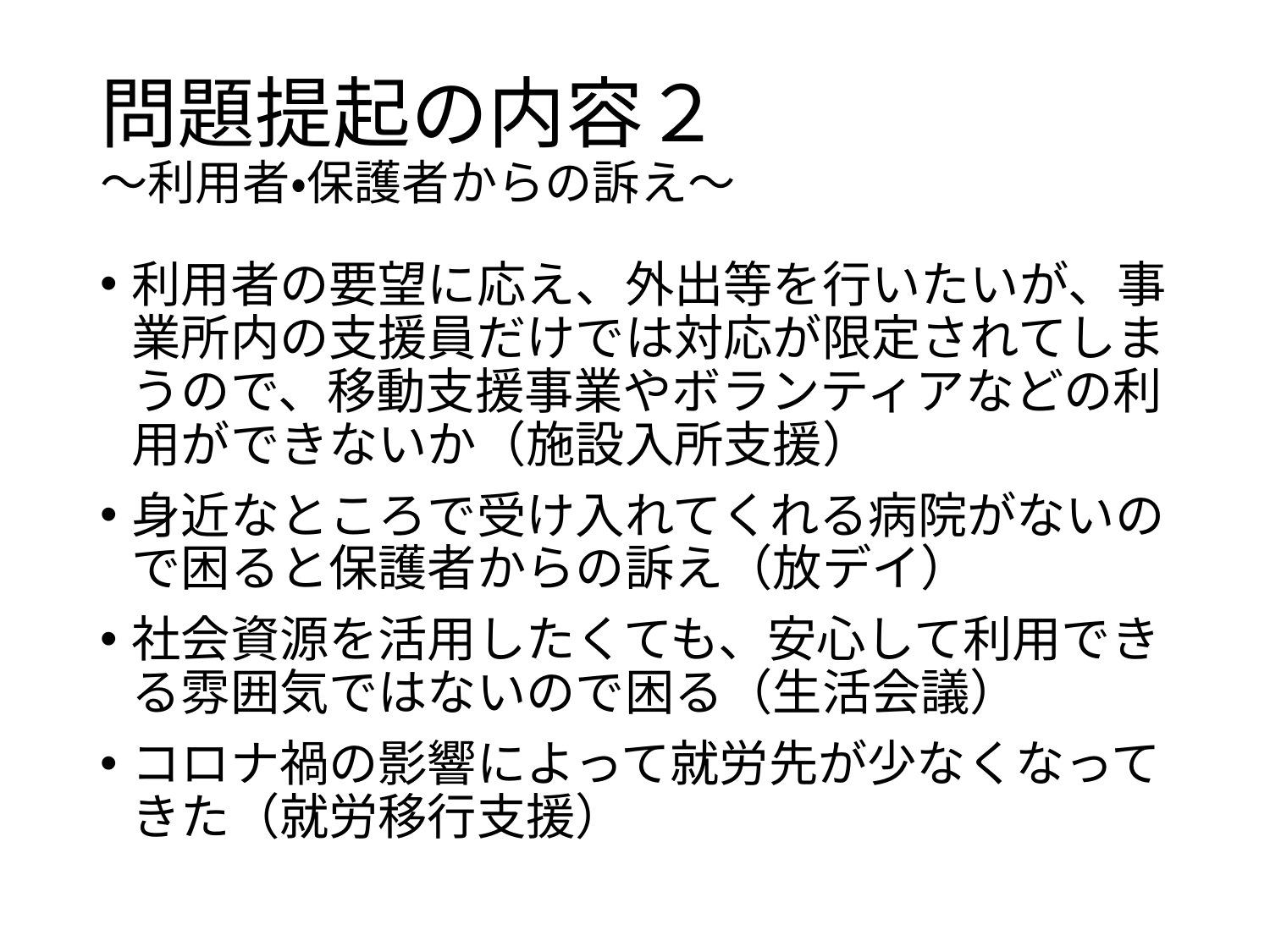

# 問題提起の内容２ ～利用者・保護者からの訴え～
利用者の要望に応え、外出等を行いたいが、事業所内の支援員だけでは対応が限定されてしまうので、移動支援事業やボランティアなどの利用ができないか（施設入所支援）
身近なところで受け入れてくれる病院がないので困ると保護者からの訴え（放デイ）
社会資源を活用したくても、安心して利用できる雰囲気ではないので困る（生活会議）
コロナ禍の影響によって就労先が少なくなってきた（就労移行支援）